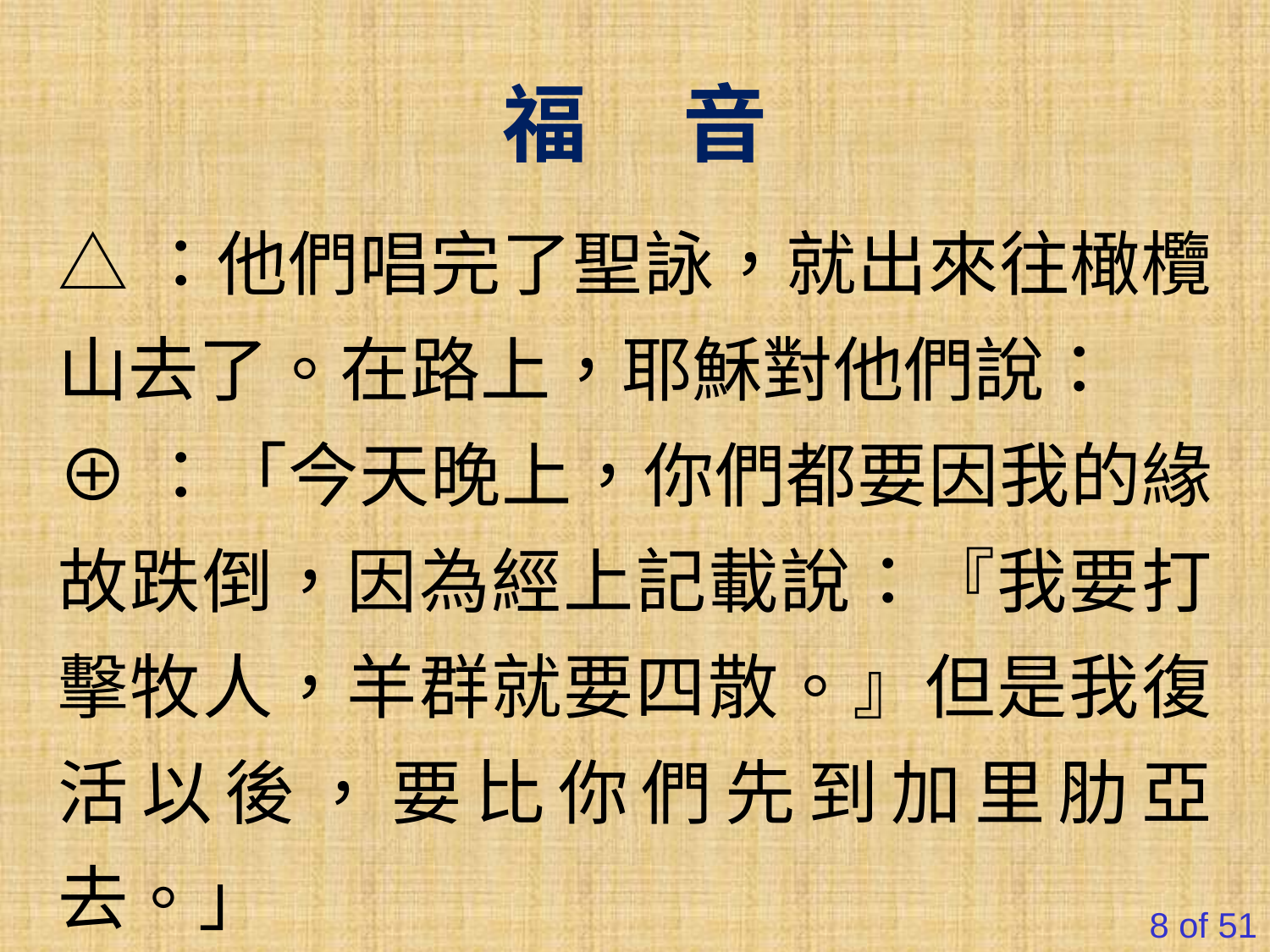

福     音

△：他們唱完了聖詠，就出來往橄欖山去了。在路上，耶穌對他們說：
⊕：「今天晚上，你們都要因我的緣故跌倒，因為經上記載說：『我要打擊牧人，羊群就要四散。』但是我復活以後，要比你們先到加里肋亞去。」
8 of 51